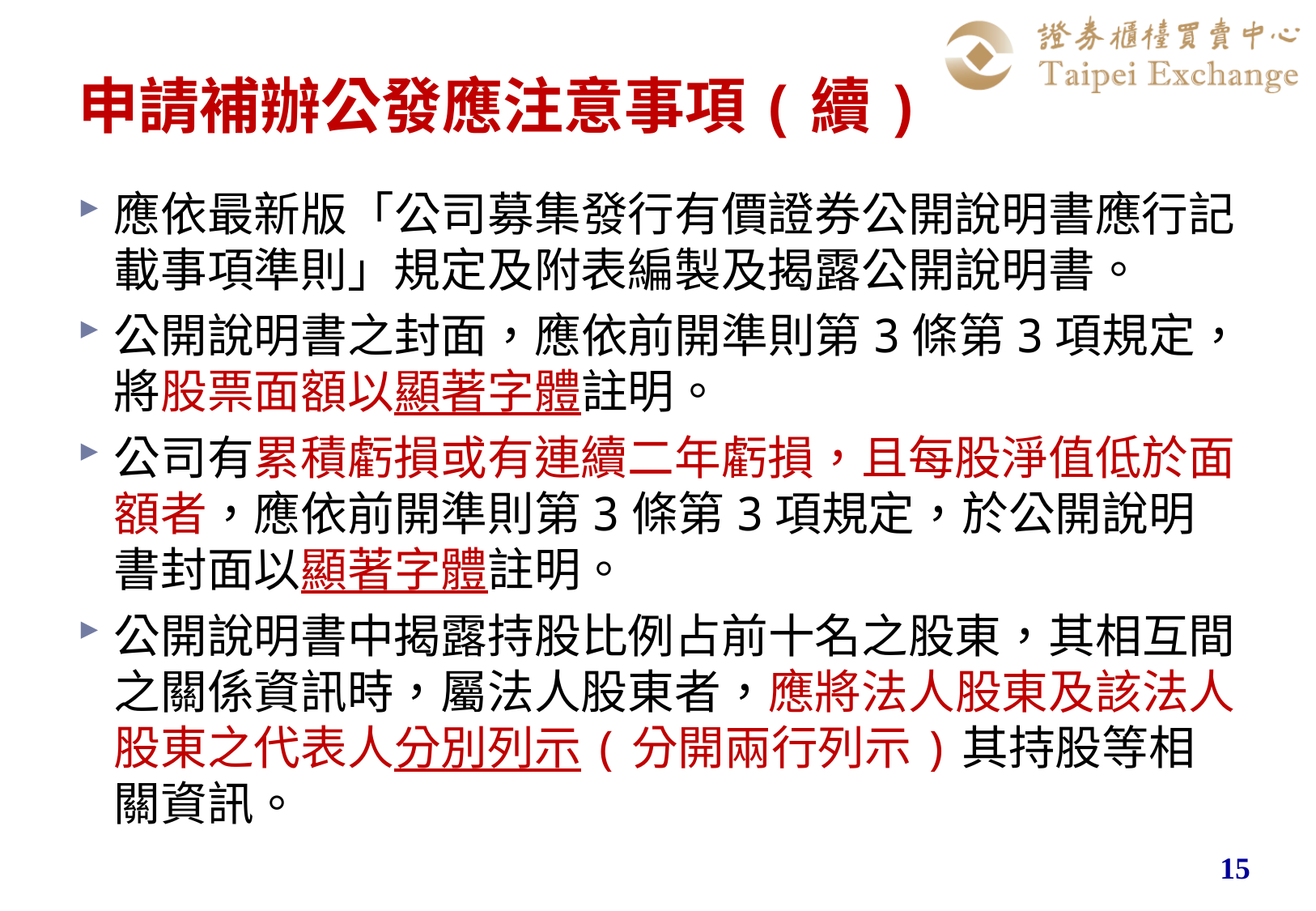

# 申請補辦公發應注意事項(續)
應依最新版「公司募集發行有價證券公開說明書應行記載事項準則」規定及附表編製及揭露公開說明書。
公開說明書之封面，應依前開準則第3條第3項規定，將股票面額以顯著字體註明。
公司有累積虧損或有連續二年虧損，且每股淨值低於面額者，應依前開準則第3條第3項規定，於公開說明書封面以顯著字體註明。
公開說明書中揭露持股比例占前十名之股東，其相互間之關係資訊時，屬法人股東者，應將法人股東及該法人股東之代表人分別列示(分開兩行列示)其持股等相關資訊。
15